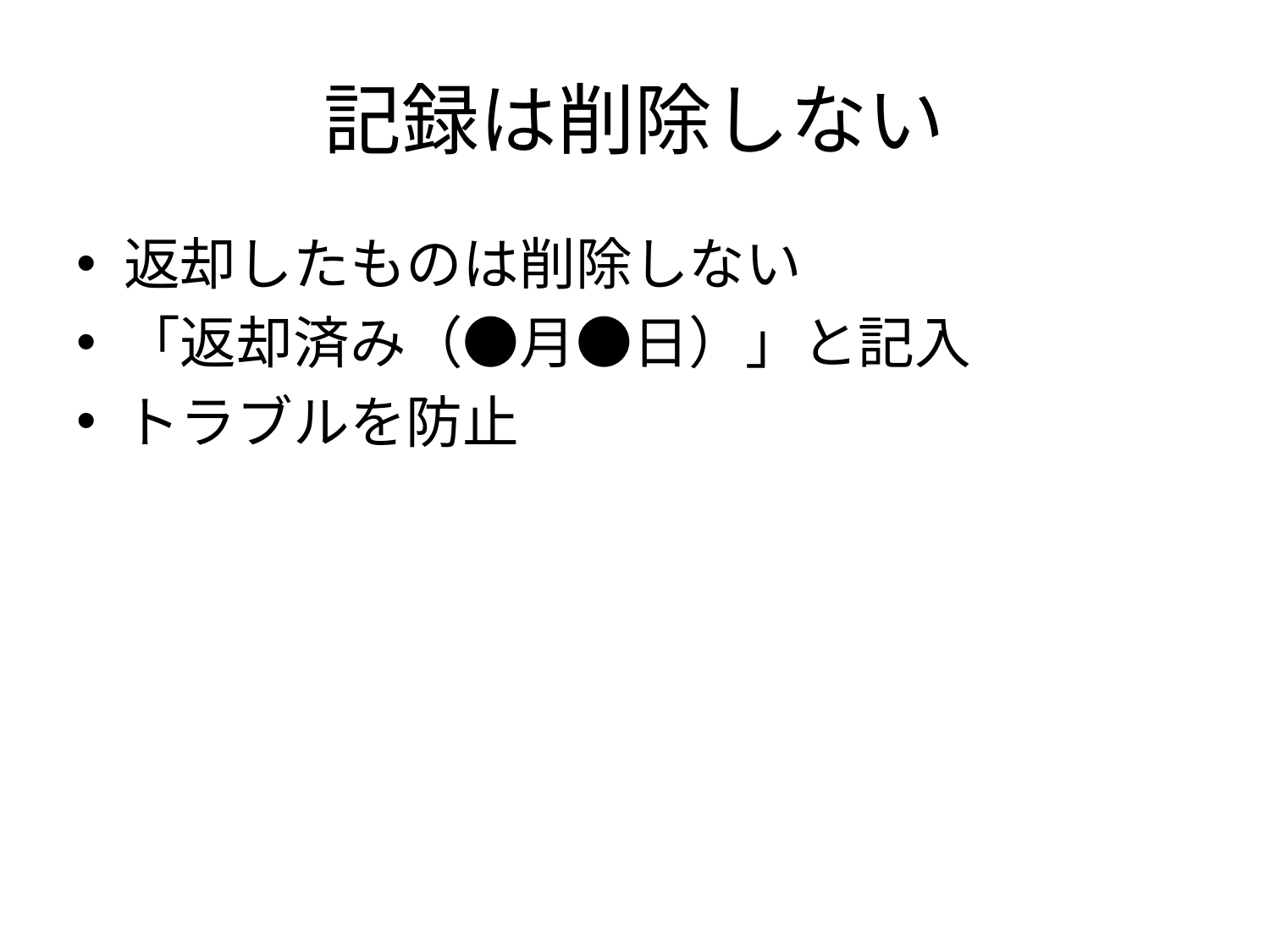

# 記録は削除しない
返却したものは削除しない
「返却済み（●月●日）」と記入
トラブルを防止